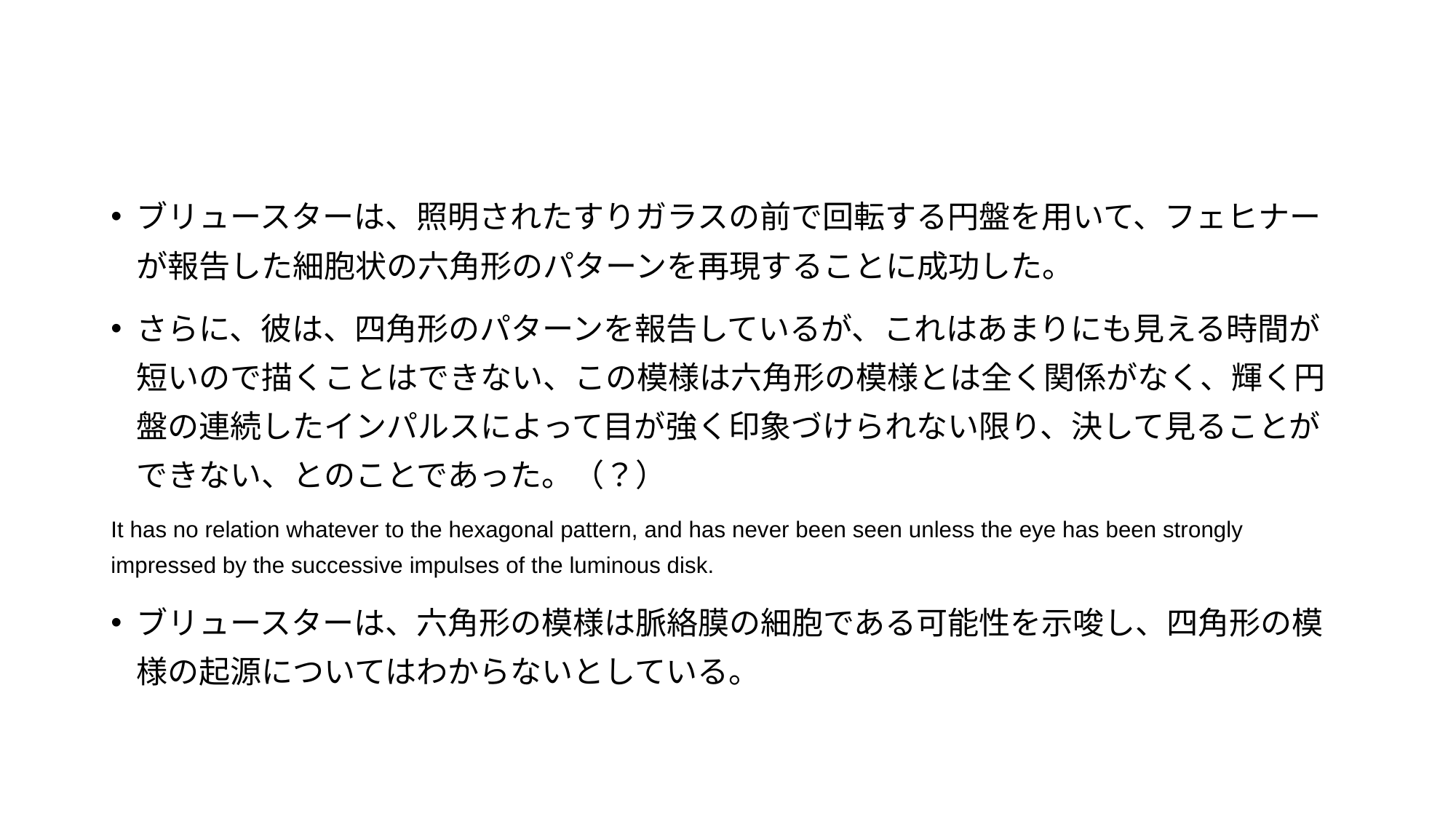

ブリュースターは、照明されたすりガラスの前で回転する円盤を用いて、フェヒナーが報告した細胞状の六角形のパターンを再現することに成功した。
さらに、彼は、四角形のパターンを報告しているが、これはあまりにも見える時間が短いので描くことはできない、この模様は六角形の模様とは全く関係がなく、輝く円盤の連続したインパルスによって目が強く印象づけられない限り、決して見ることができない、とのことであった。（？）
It has no relation whatever to the hexagonal pattern, and has never been seen unless the eye has been strongly impressed by the successive impulses of the luminous disk.
ブリュースターは、六角形の模様は脈絡膜の細胞である可能性を示唆し、四角形の模様の起源についてはわからないとしている。